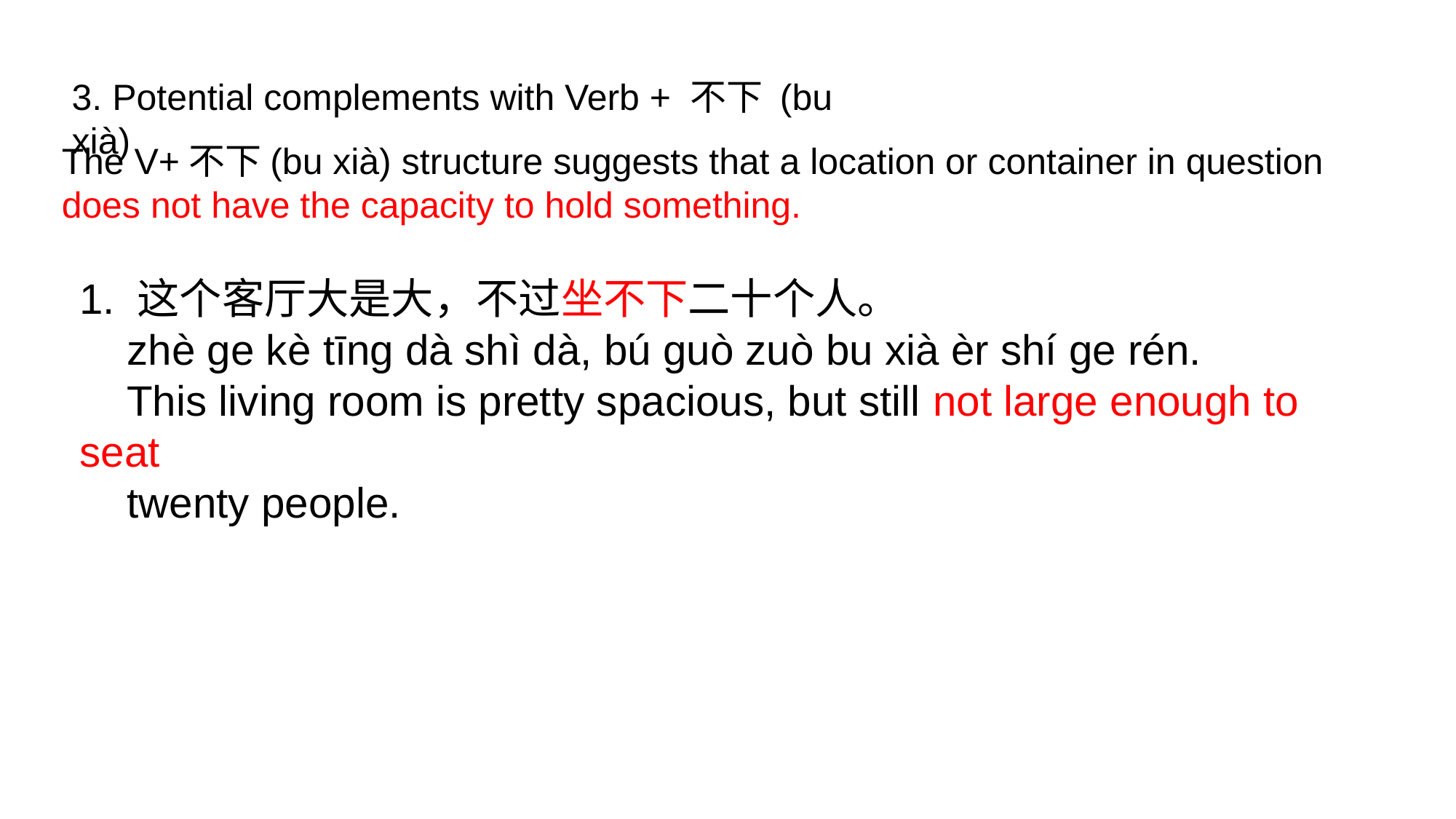

3. Potential complements with Verb + 不下 (bu xià)
The V+不下(bu xià) structure suggests that a location or container in question does not have the capacity to hold something.
1. 这个客厅大是大，不过坐不下二十个人。
    zhè ge kè tīng dà shì dà, bú guò zuò bu xià èr shí ge rén.
    This living room is pretty spacious, but still not large enough to seat
    twenty people.